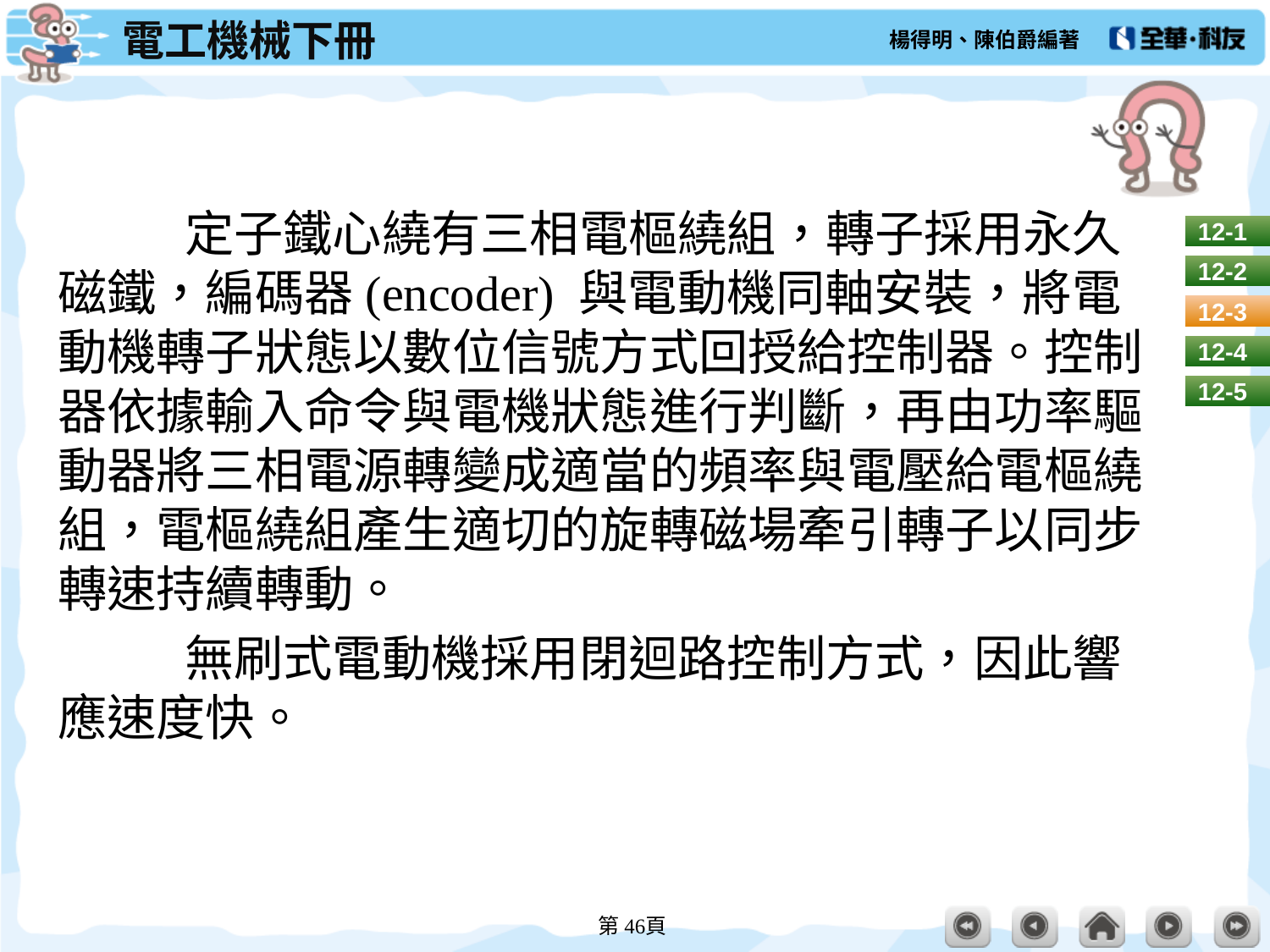

#
	定子鐵心繞有三相電樞繞組，轉子採用永久磁鐵，編碼器(encoder) 與電動機同軸安裝，將電動機轉子狀態以數位信號方式回授給控制器。控制器依據輸入命令與電機狀態進行判斷，再由功率驅動器將三相電源轉變成適當的頻率與電壓給電樞繞組，電樞繞組產生適切的旋轉磁場牽引轉子以同步轉速持續轉動。
	無刷式電動機採用閉迴路控制方式，因此響應速度快。